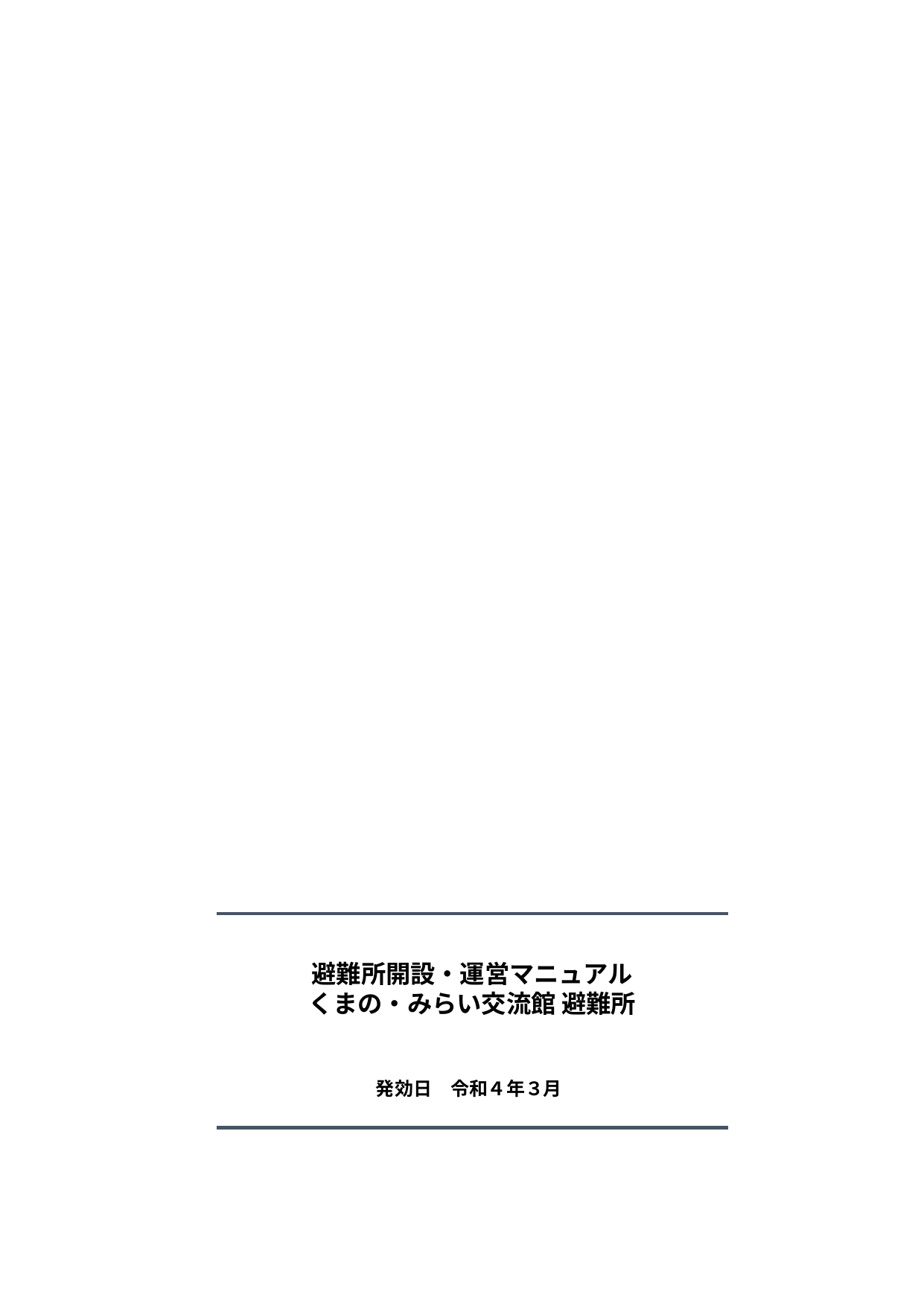

避難所開設・運営マニュアル
くまの・みらい交流館 避難所
発効日　令和４年３月